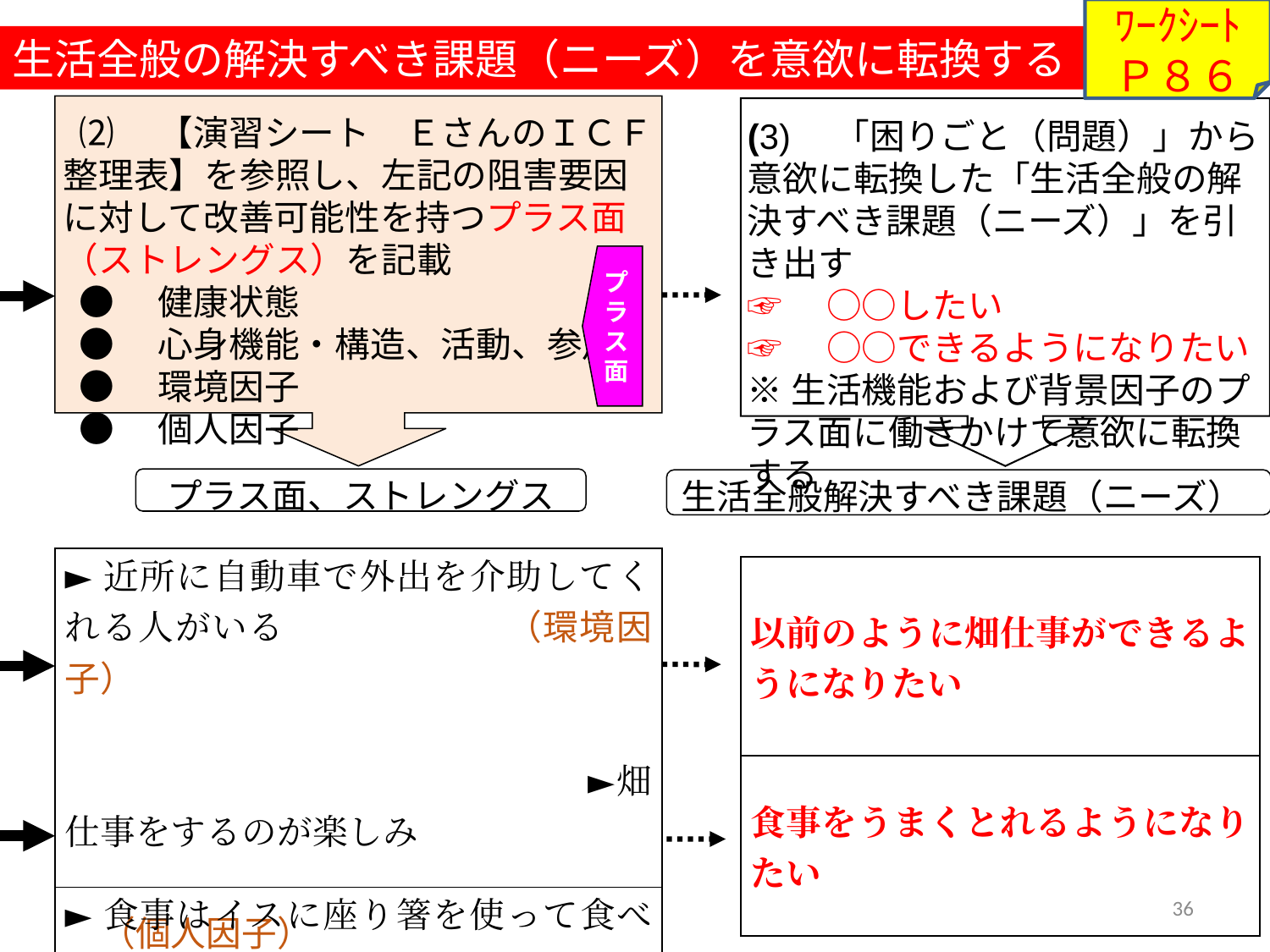

ﾜｰｸｼｰﾄ
Ｐ８６

生活全般の解決すべき課題（ニーズ）を意欲に転換する
⑵　【演習シート　ＥさんのＩＣＦ整理表】を参照し、左記の阻害要因に対して改善可能性を持つプラス面（ストレングス）を記載
●　健康状態
●　心身機能・構造、活動、参加
●　環境因子
●　個人因子
(3)　「困りごと（問題）」から意欲に転換した「生活全般の解決すべき課題（ニーズ）」を引き出す
☞　○○したい
☞　○○できるようになりたい
※生活機能および背景因子のプラス面に働きかけて意欲に転換する
プ
ラ
ス
面

プラス面、ストレングス
生活全般解決すべき課題（ニーズ）
| ►近所に自動車で外出を介助してくれる人がいる　　　　　　（環境因子） 　　　　　　　　　　　　　　　　　　　　　　　　　　　　　　►畑仕事をするのが楽しみ 　　　　　　　　　　　　　　　　　（個人因子） |
| --- |
| ►食事はイスに座り箸を使って食べて 　いる　　　　　　　　　　（活動） ►認知の問題なく、しっかりしている 　　　　　　　　　　　（心身機能） |
| 以前のように畑仕事ができるようになりたい |
| --- |
| 食事をうまくとれるようになりたい |

36